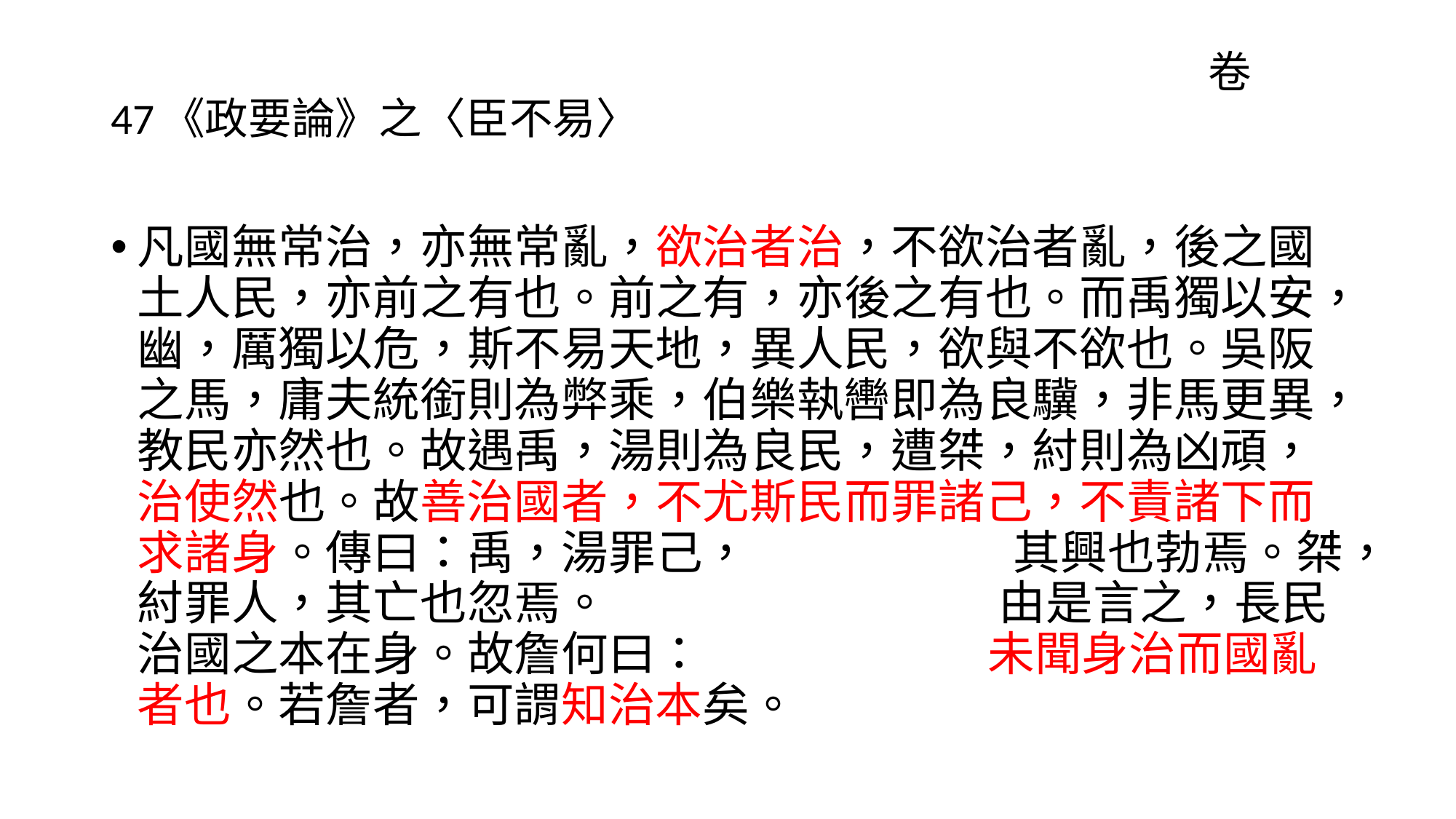

# 卷 47《政要論》之〈臣不易〉
凡國無常治，亦無常亂，欲治者治，不欲治者亂，後之國土人民，亦前之有也。前之有，亦後之有也。而禹獨以安，幽，厲獨以危，斯不易天地，異人民，欲與不欲也。吳阪之馬，庸夫統銜則為弊乘，伯樂執轡即為良驥，非馬更異，教民亦然也。故遇禹，湯則為良民，遭桀，紂則為凶頑，治使然也。故善治國者，不尤斯民而罪諸己，不責諸下而求諸身。傳曰：禹，湯罪己，                         其興也勃焉。桀，紂罪人，其亡也忽焉。                                     由是言之，長民治國之本在身。故詹何曰：                           未聞身治而國亂者也。若詹者，可謂知治本矣。